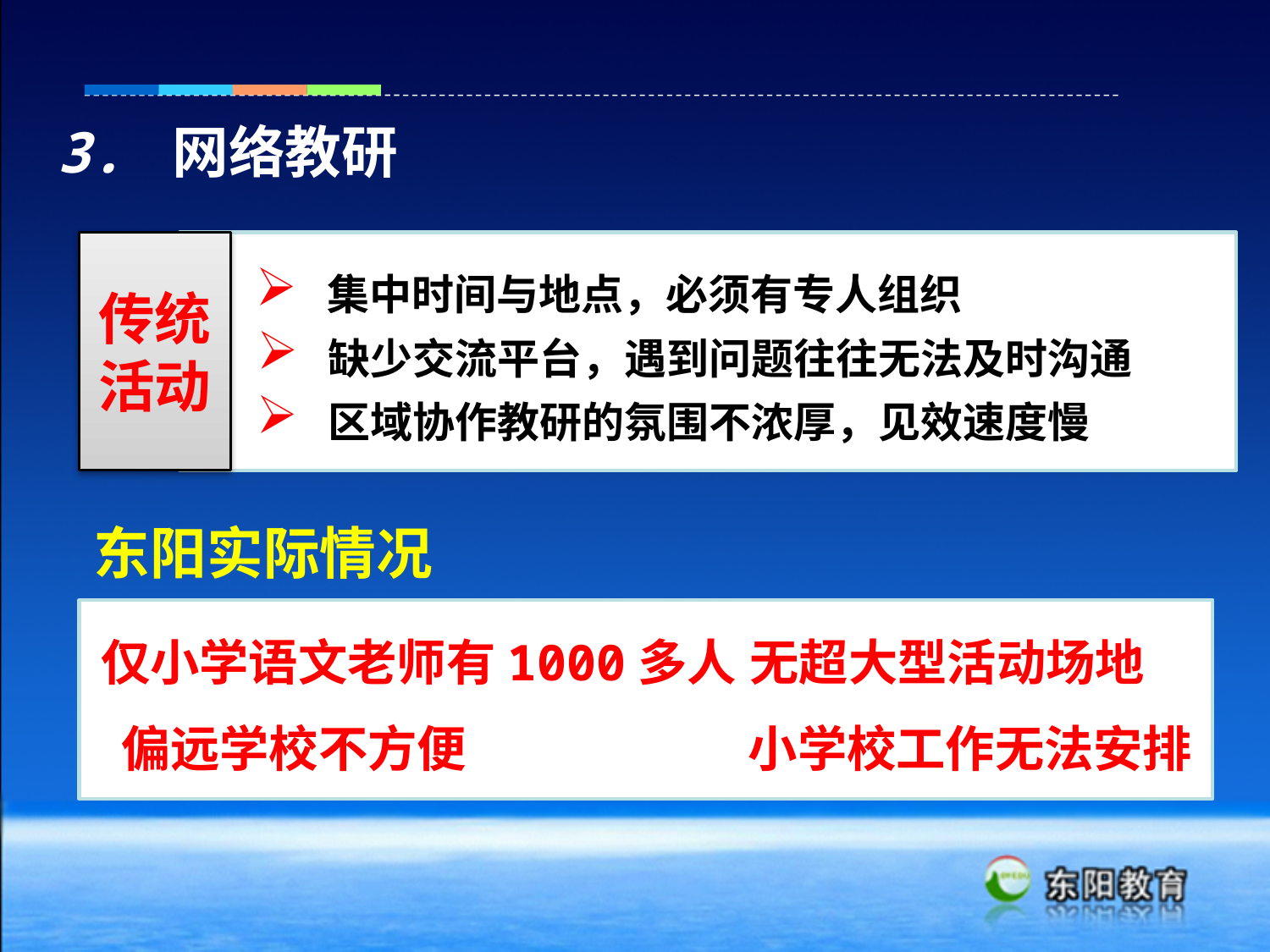

3. 网络教研
传统活动

  集中时间与地点，必须有专人组织
  缺少交流平台，遇到问题往往无法及时沟通
  区域协作教研的氛围不浓厚，见效速度慢

东阳实际情况

仅小学语文老师有1000多人
无超大型活动场地
偏远学校不方便
小学校工作无法安排